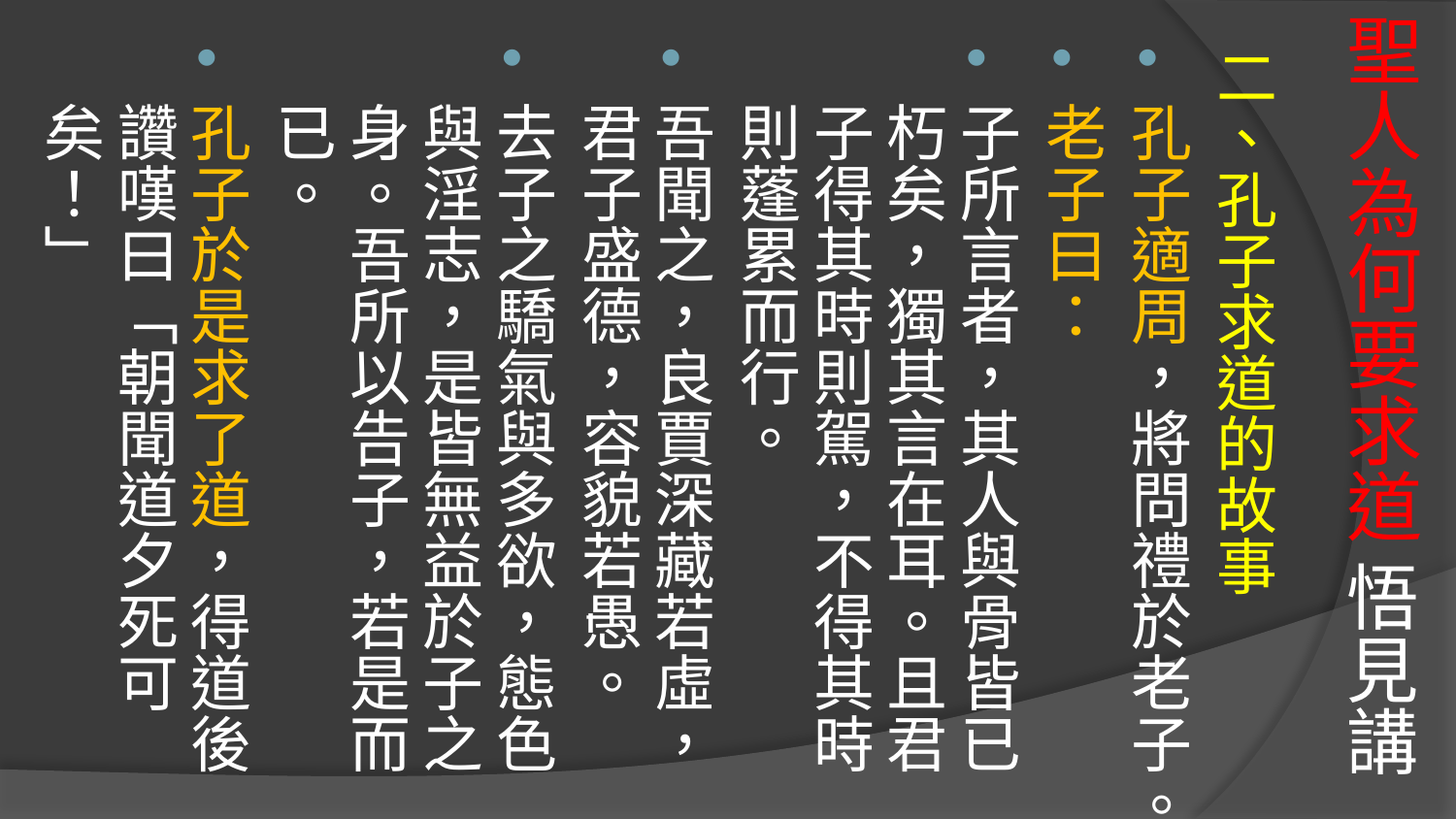

# 聖人為何要求道 悟見講
二、孔子求道的故事
孔子適周，將問禮於老子。
老子曰：
子所言者，其人與骨皆已朽矣，獨其言在耳。且君子得其時則駕，不得其時則蓬累而行。
吾聞之，良賈深藏若虛，君子盛德，容貌若愚。
去子之驕氣與多欲，態色與淫志，是皆無益於子之身。吾所以告子，若是而已。
孔子於是求了道，得道後讚嘆曰「朝聞道夕死可矣！」